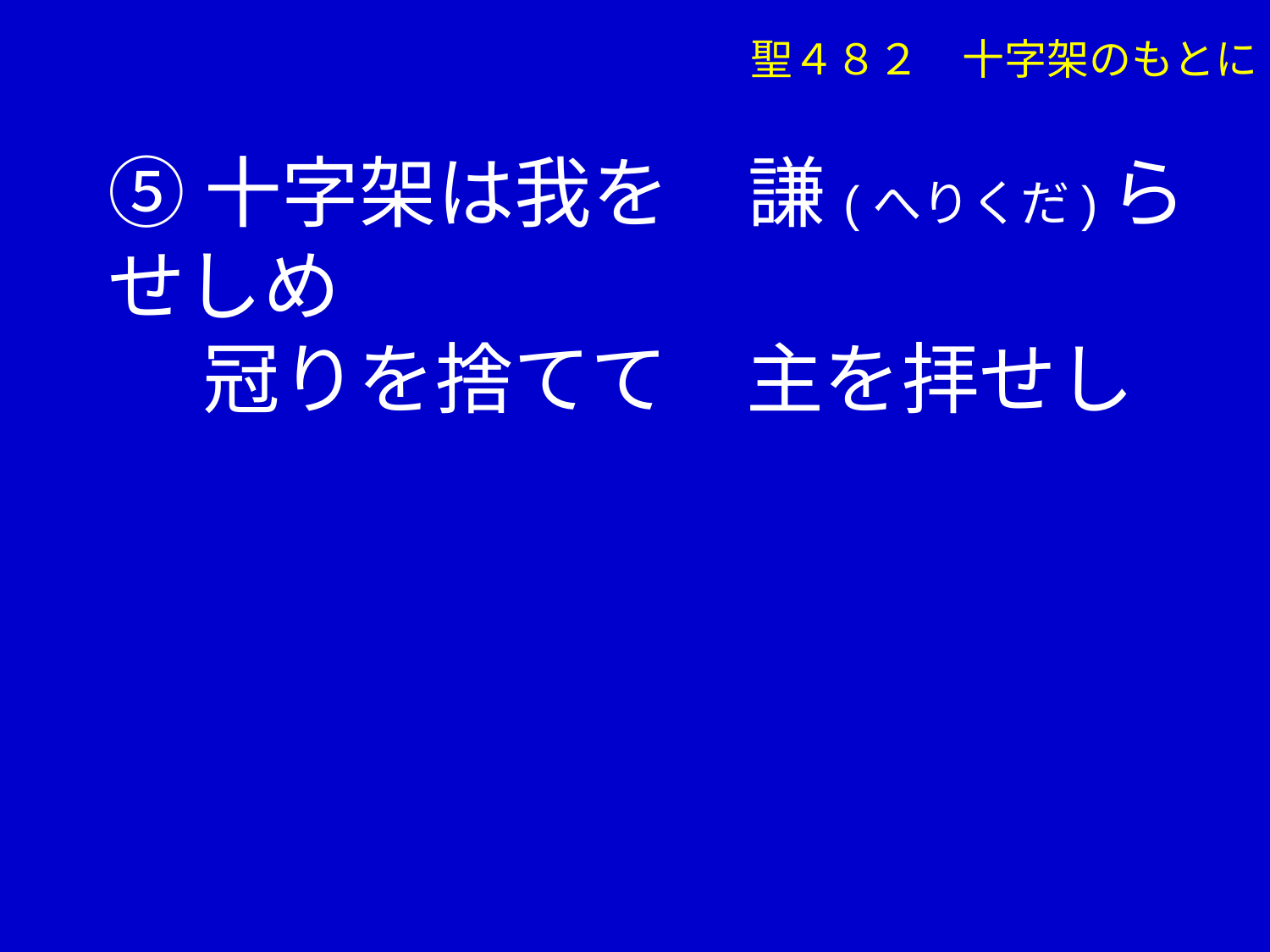

聖４８２　十字架のもとに
⑤十字架は我を　謙(へりくだ)らせしめ
　 冠りを捨てて　主を拝せし